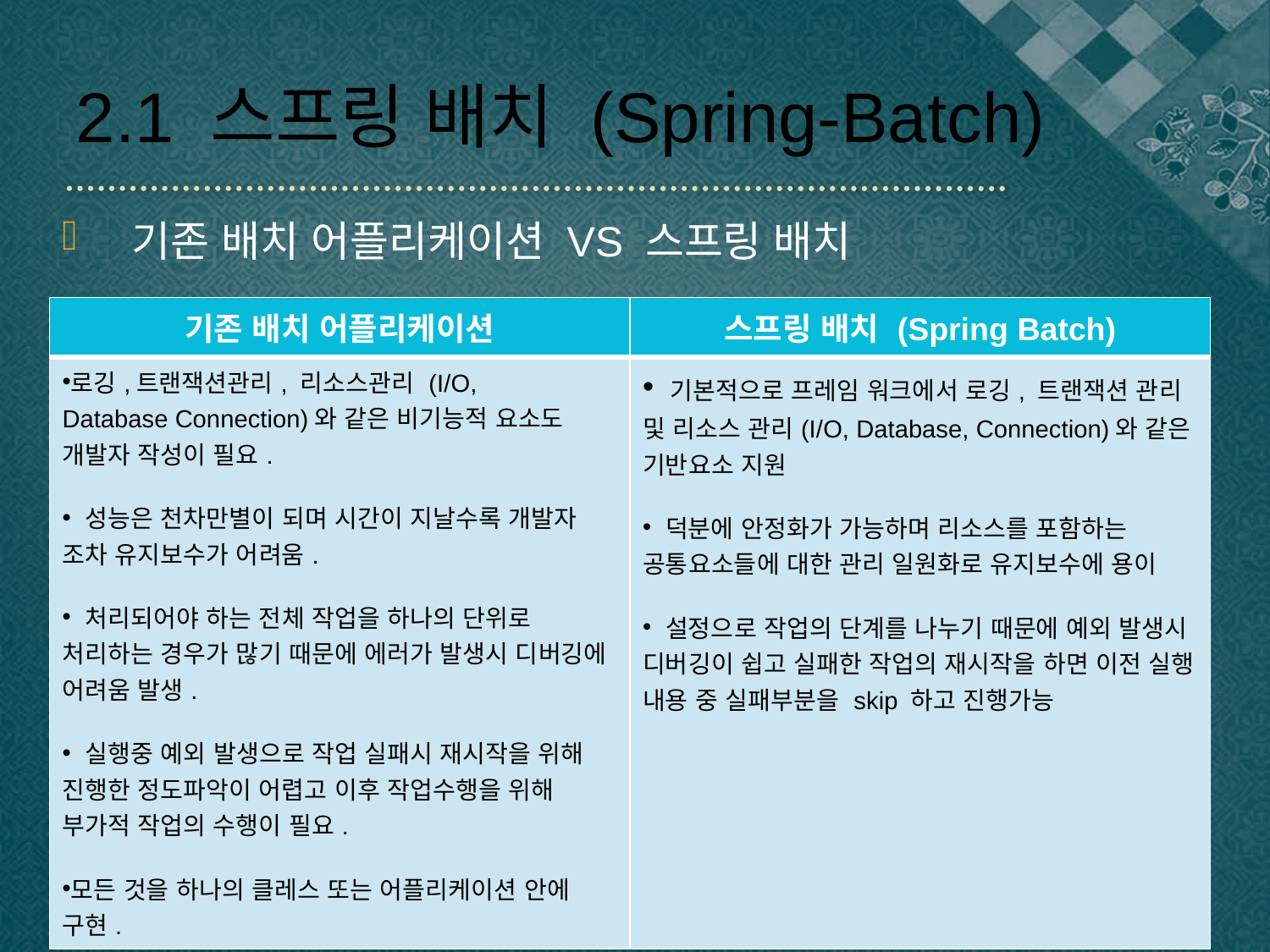

# 2.1 스프링 배치 (Spring-Batch)
 기존 배치 어플리케이션 VS 스프링 배치
| 기존 배치 어플리케이션 | 스프링 배치 (Spring Batch) |
| --- | --- |
| 로깅,트랜잭션관리, 리소스관리 (I/O, Database Connection)와 같은 비기능적 요소도 개발자 작성이 필요. 성능은 천차만별이 되며 시간이 지날수록 개발자 조차 유지보수가 어려움. 처리되어야 하는 전체 작업을 하나의 단위로 처리하는 경우가 많기 때문에 에러가 발생시 디버깅에 어려움 발생. 실행중 예외 발생으로 작업 실패시 재시작을 위해 진행한 정도파악이 어렵고 이후 작업수행을 위해 부가적 작업의 수행이 필요. 모든 것을 하나의 클레스 또는 어플리케이션 안에 구현. | 기본적으로 프레임 워크에서 로깅, 트랜잭션 관리 및 리소스 관리(I/O, Database, Connection)와 같은 기반요소 지원 덕분에 안정화가 가능하며 리소스를 포함하는 공통요소들에 대한 관리 일원화로 유지보수에 용이 설정으로 작업의 단계를 나누기 때문에 예외 발생시 디버깅이 쉽고 실패한 작업의 재시작을 하면 이전 실행 내용 중 실패부분을 skip 하고 진행가능 |